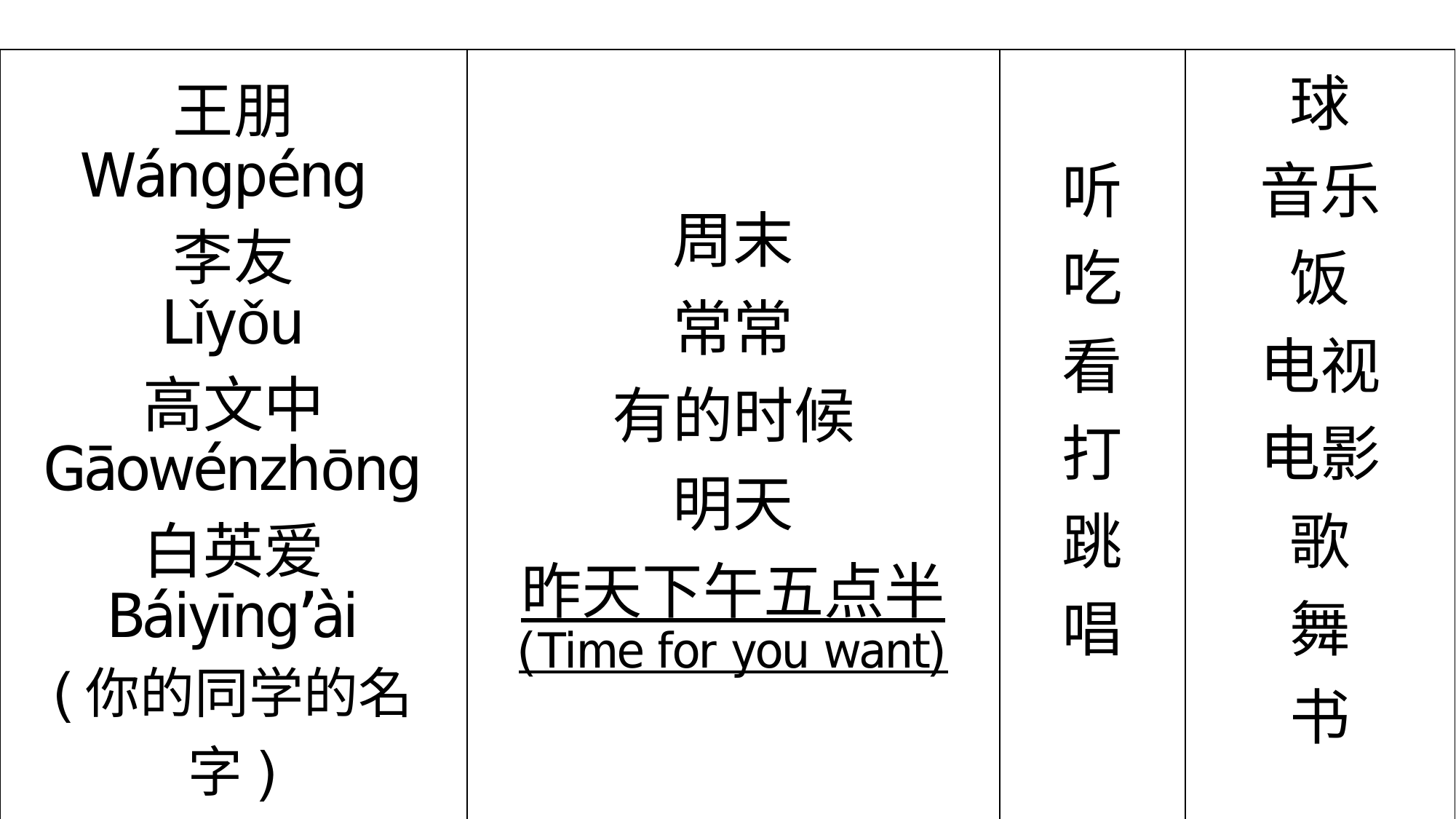

| 王朋 Wángpéng 李友 Lǐyǒu 高文中 Gāowénzhōng 白英爱 Báiyīng’ài (你的同学的名字) | 周末 常常 有的时候 明天 昨天下午五点半 (Time for you want) | 听 吃 看 打 跳 唱 | 球 音乐 饭 电视 电影 歌 舞 书 |
| --- | --- | --- | --- |